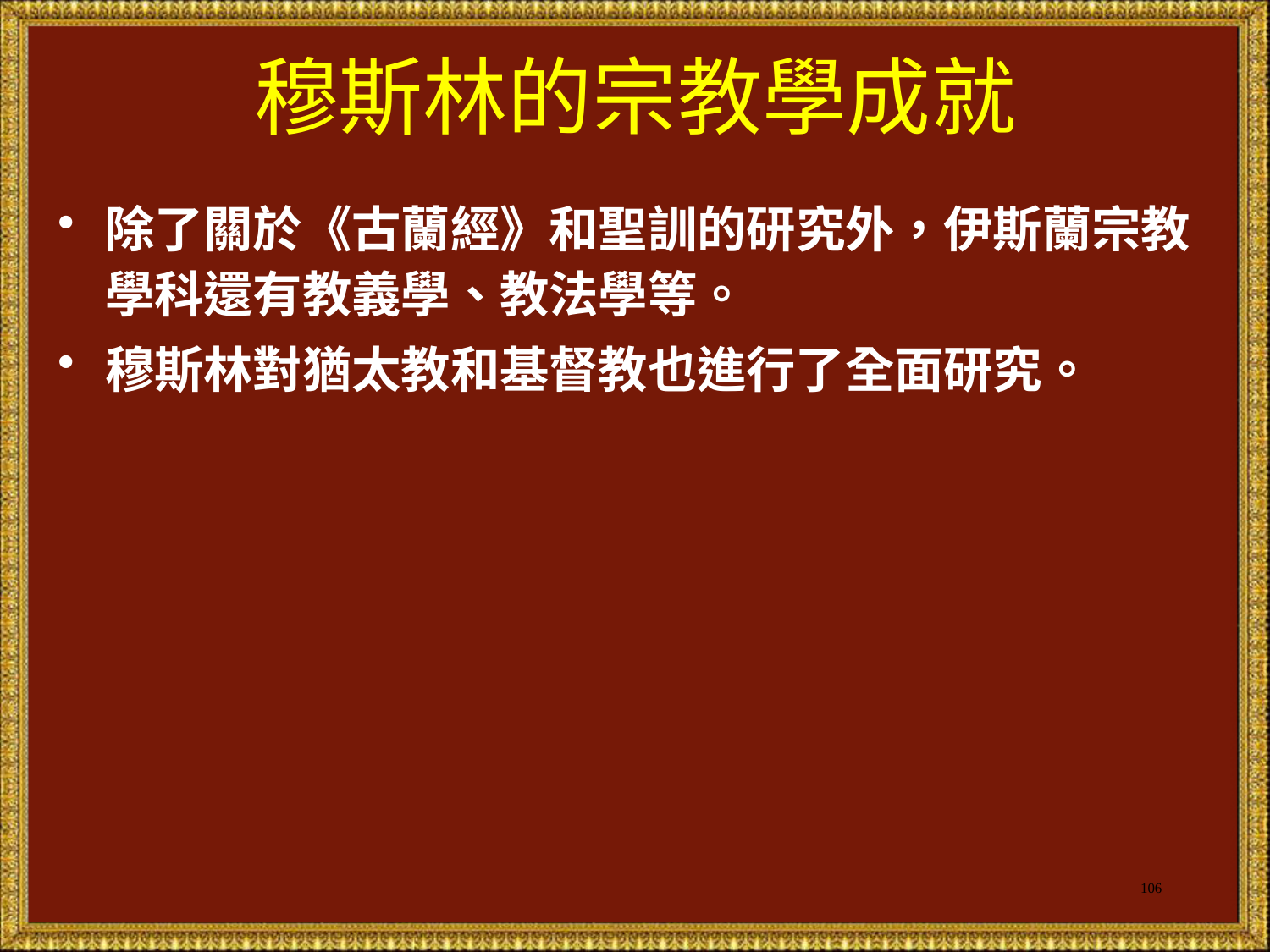

# 穆斯林的宗教學成就
除了關於《古蘭經》和聖訓的研究外，伊斯蘭宗教學科還有教義學、教法學等。
穆斯林對猶太教和基督教也進行了全面研究。
106